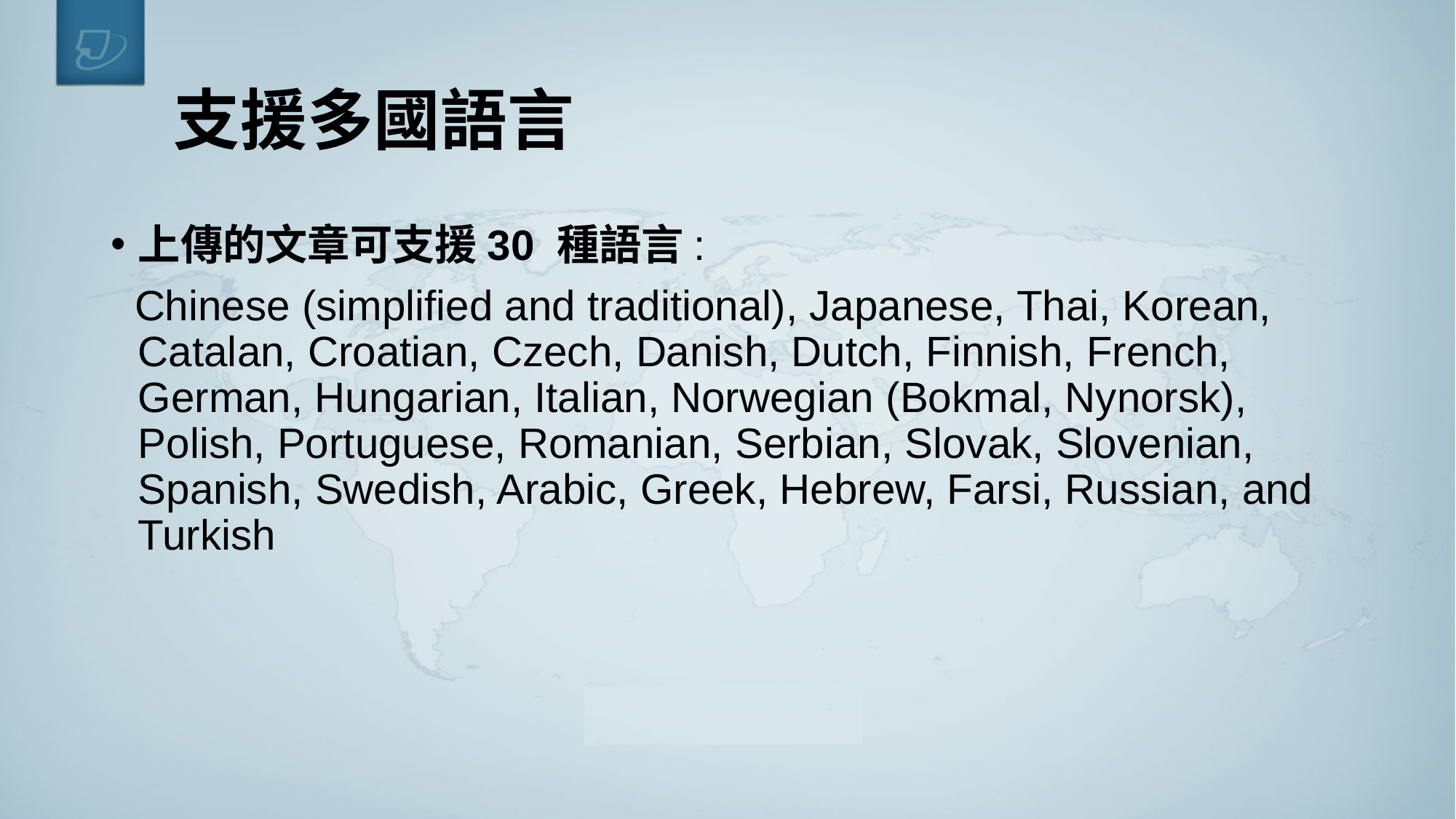

# 支援多國語言
上傳的文章可支援30 種語言:
  Chinese (simplified and traditional), Japanese, Thai, Korean, Catalan, Croatian, Czech, Danish, Dutch, Finnish, French, German, Hungarian, Italian, Norwegian (Bokmal, Nynorsk), Polish, Portuguese, Romanian, Serbian, Slovak, Slovenian, Spanish, Swedish, Arabic, Greek, Hebrew, Farsi, Russian, and Turkish